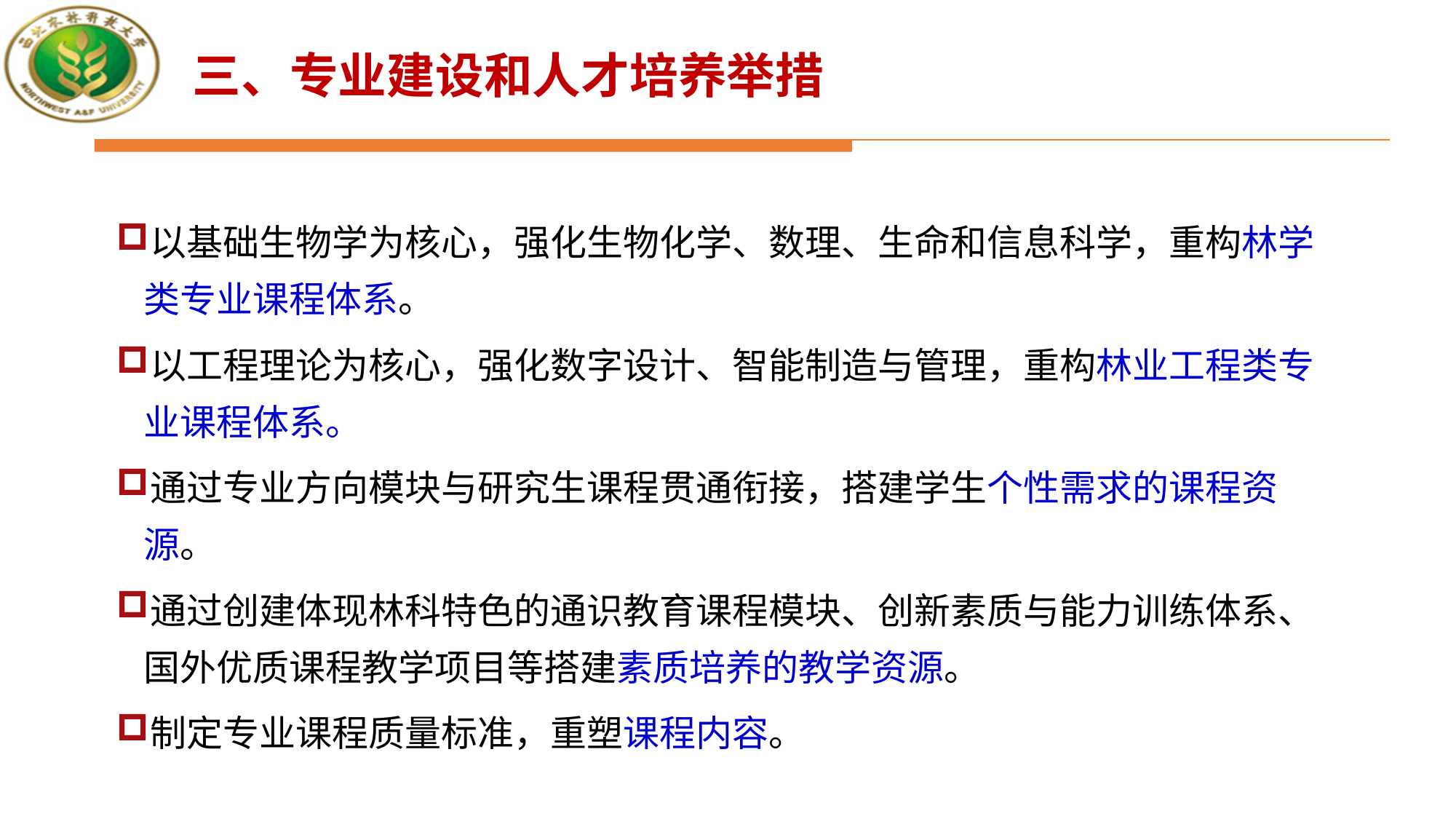

三、专业建设和人才培养举措

以基础生物学为核心，强化生物化学、数理、生命和信息科学，重构林学类专业课程体系。
以工程理论为核心，强化数字设计、智能制造与管理，重构林业工程类专业课程体系。
通过专业方向模块与研究生课程贯通衔接，搭建学生个性需求的课程资源。
通过创建体现林科特色的通识教育课程模块、创新素质与能力训练体系、国外优质课程教学项目等搭建素质培养的教学资源。
制定专业课程质量标准，重塑课程内容。
成效2：